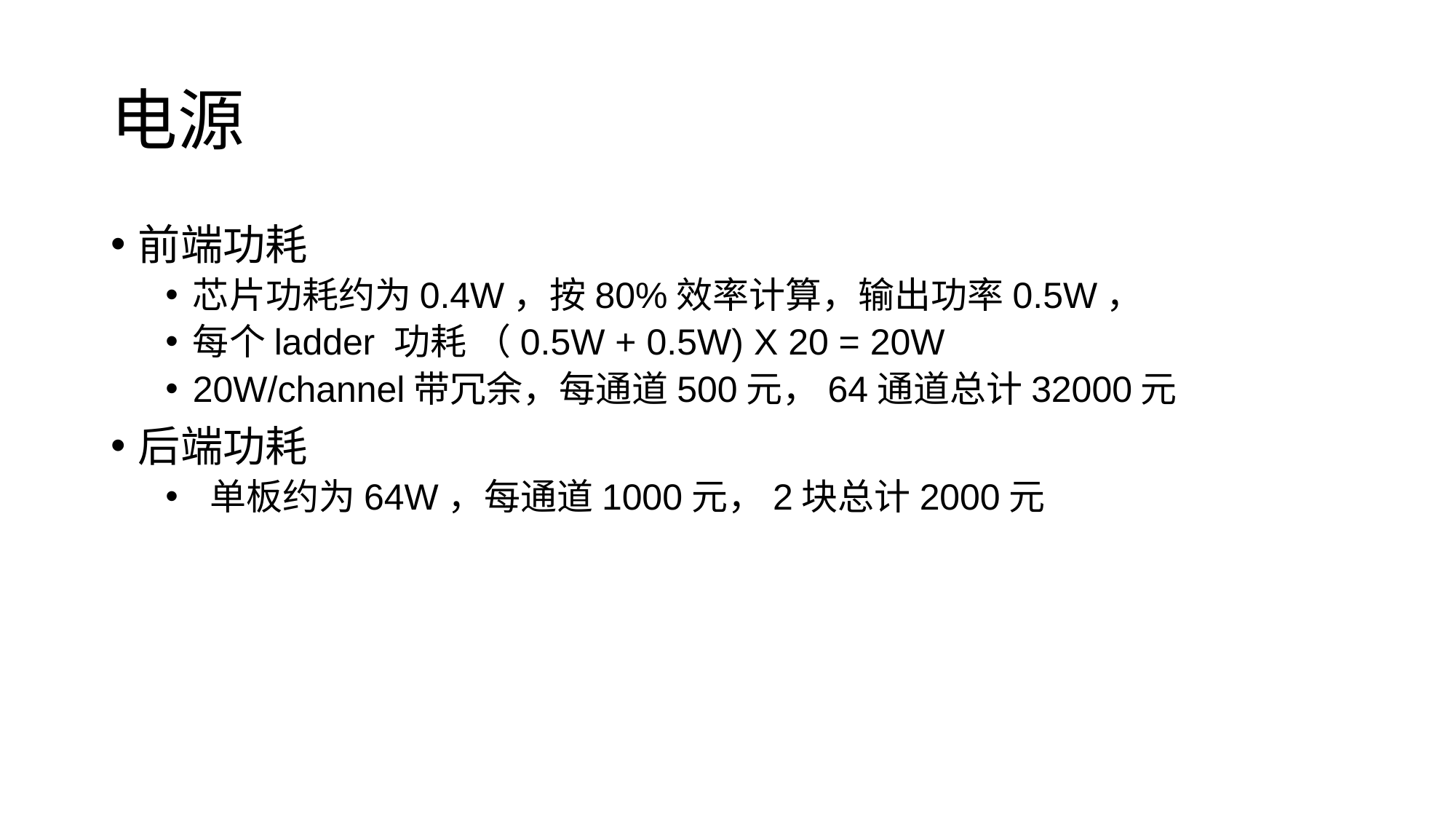

# 电源
前端功耗
芯片功耗约为0.4W，按80%效率计算，输出功率0.5W，
每个ladder 功耗 （0.5W + 0.5W) X 20 = 20W
20W/channel带冗余，每通道500元，64通道总计32000元
后端功耗
 单板约为64W，每通道1000元，2块总计2000元